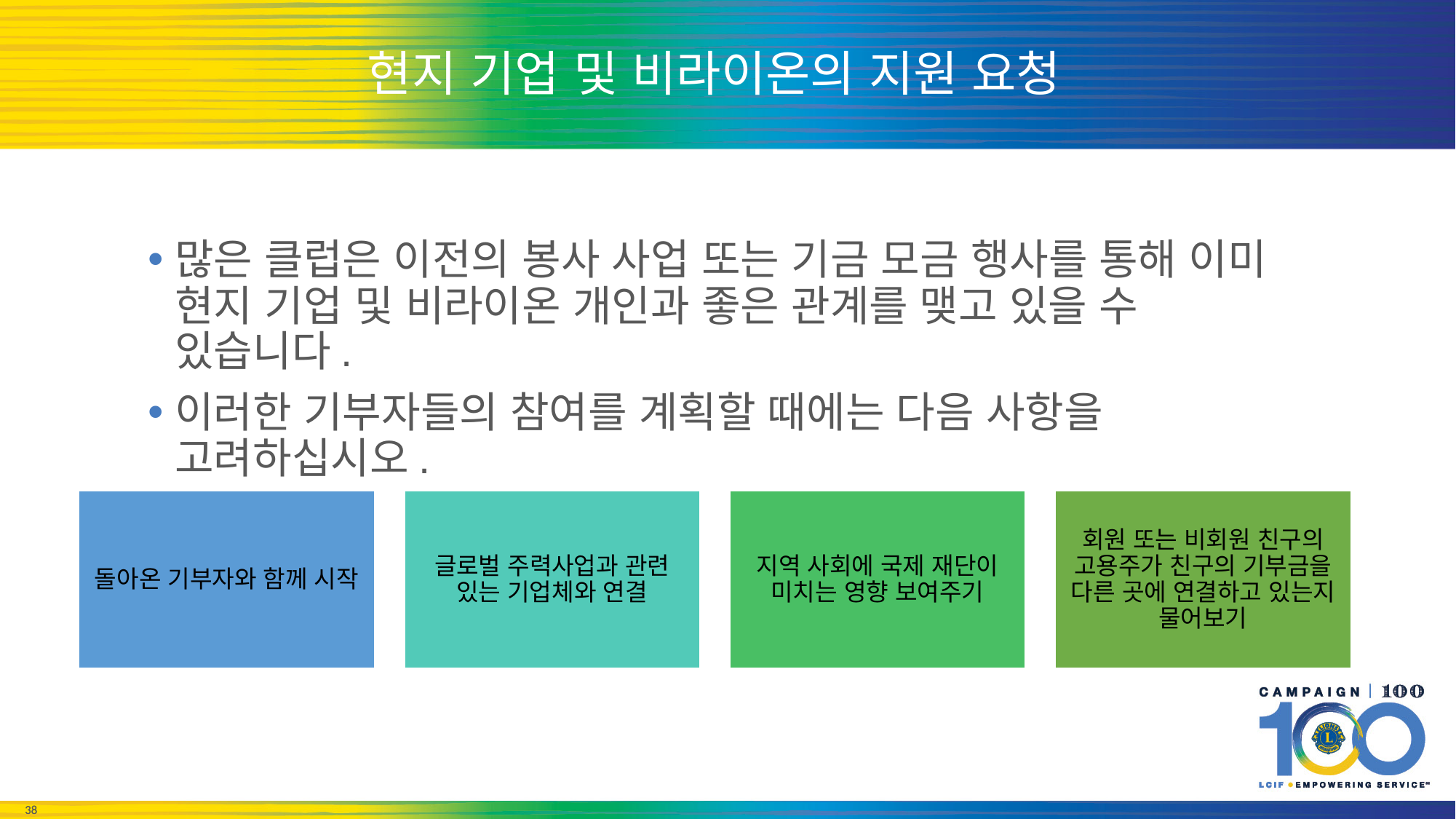

# 현지 기업 및 비라이온의 지원 요청
많은 클럽은 이전의 봉사 사업 또는 기금 모금 행사를 통해 이미 현지 기업 및 비라이온 개인과 좋은 관계를 맺고 있을 수 있습니다.
이러한 기부자들의 참여를 계획할 때에는 다음 사항을 고려하십시오.

돌아온 기부자와 함께 시작
글로벌 주력사업과 관련 있는 기업체와 연결
지역 사회에 국제 재단이 미치는 영향 보여주기
회원 또는 비회원 친구의 고용주가 친구의 기부금을 다른 곳에 연결하고 있는지 물어보기